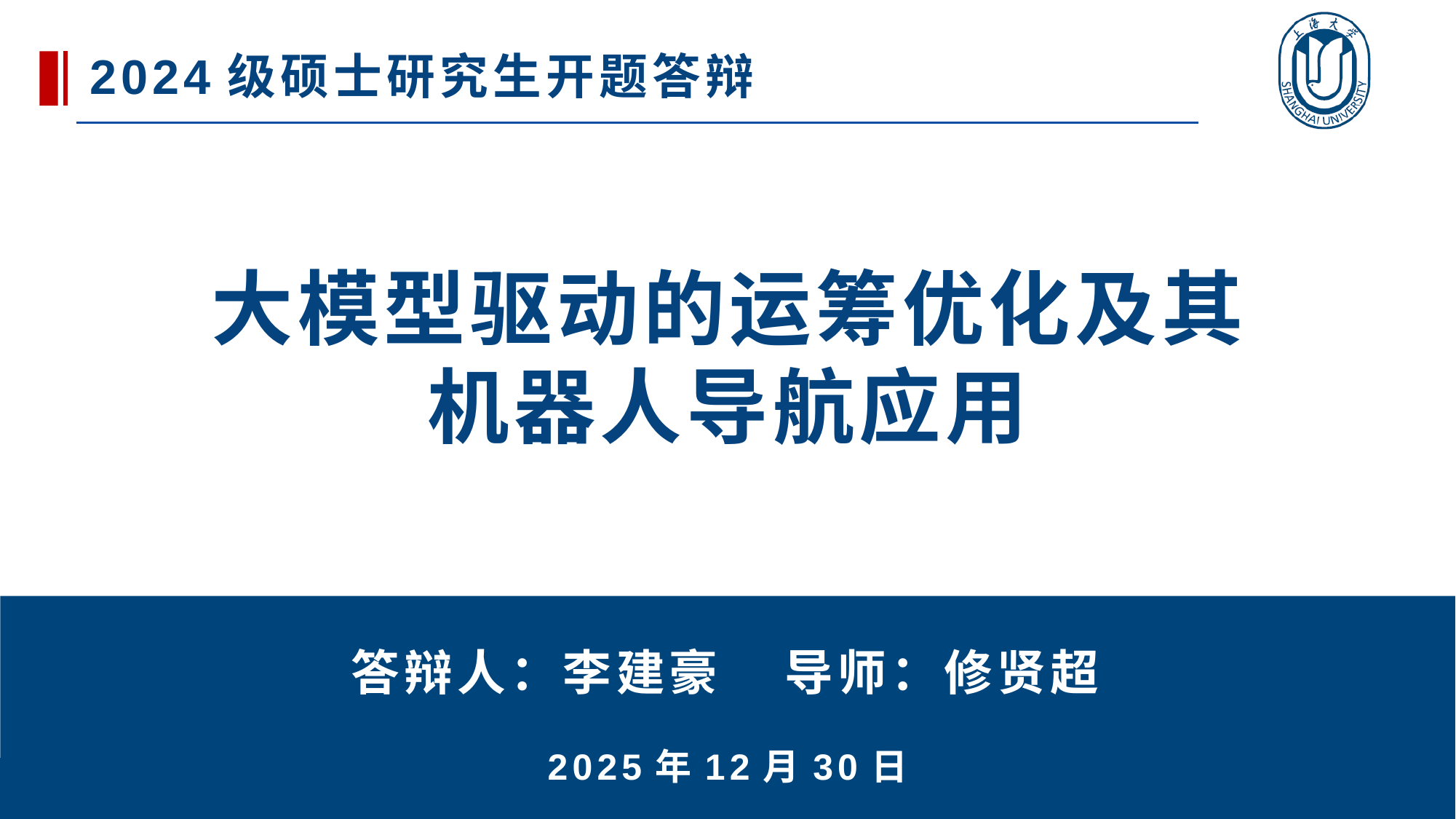

2024级硕士研究生开题答辩
大模型驱动的运筹优化及其
机器人导航应用
答辩人：李建豪    导师：修贤超
2025年12月30日

1